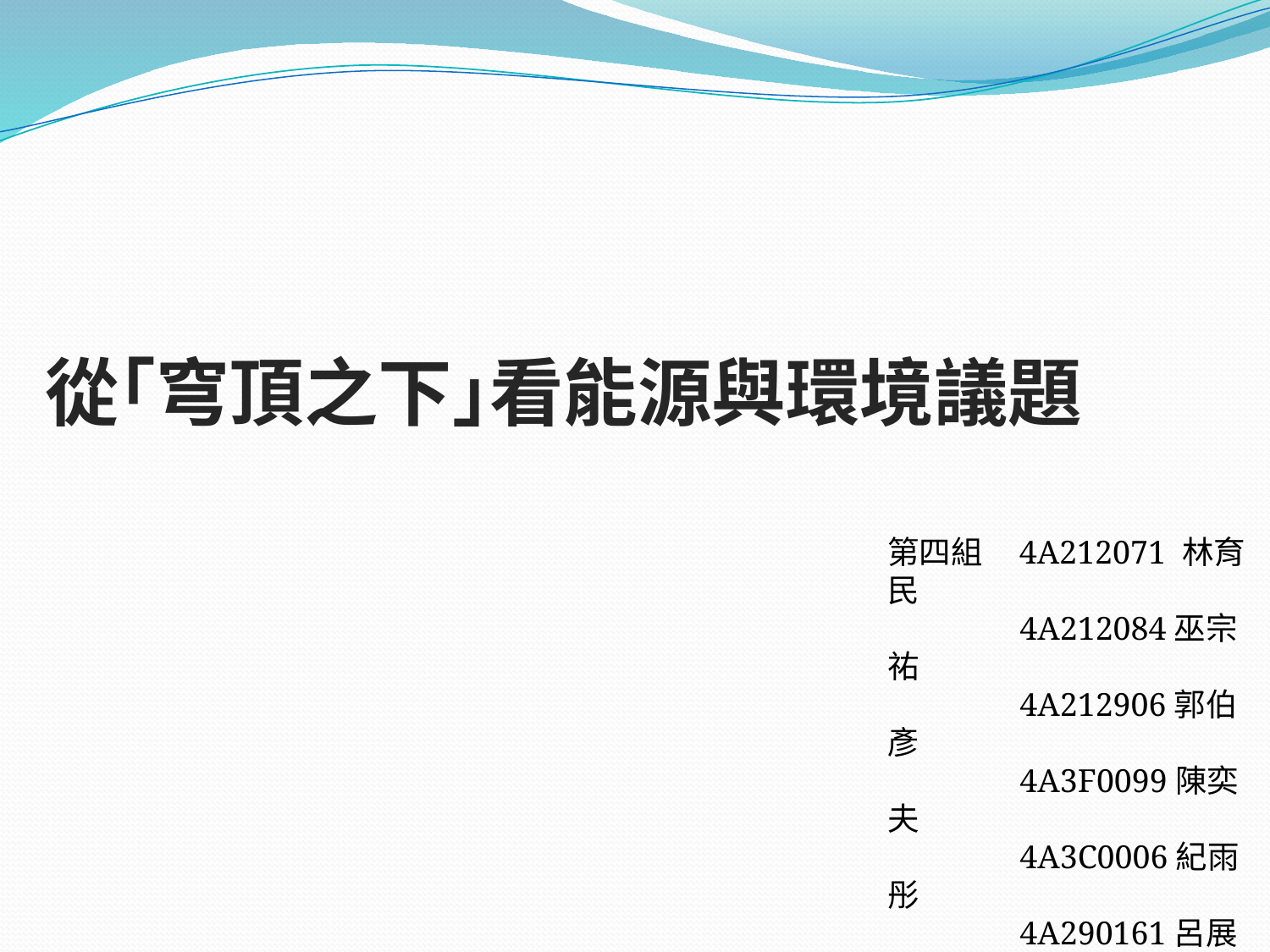

# 從｢穹頂之下｣看能源與環境議題
第四組    4A212071 林育民
                4A212084巫宗祐
                4A212906郭伯彥
                4A3F0099陳奕夫
                4A3C0006紀雨彤
                4A290161呂展霆